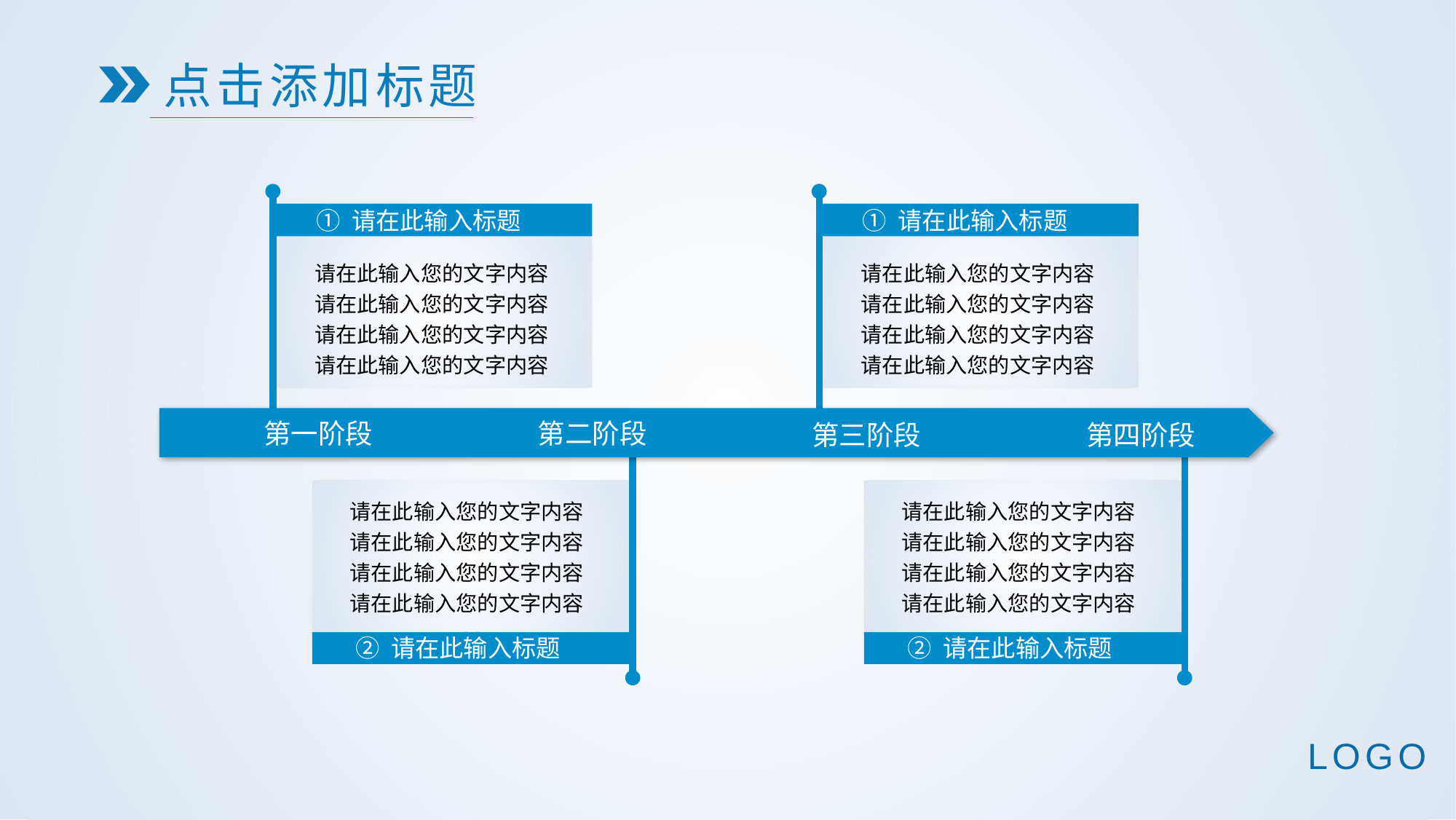

点击添加标题

      ① 请在此输入标题
      ① 请在此输入标题

请在此输入您的文字内容
请在此输入您的文字内容
请在此输入您的文字内容
请在此输入您的文字内容
请在此输入您的文字内容
请在此输入您的文字内容
请在此输入您的文字内容
请在此输入您的文字内容

第一阶段
第二阶段
第三阶段
第四阶段

请在此输入您的文字内容
请在此输入您的文字内容
请在此输入您的文字内容
请在此输入您的文字内容
请在此输入您的文字内容
请在此输入您的文字内容
请在此输入您的文字内容
请在此输入您的文字内容
      ② 请在此输入标题
      ② 请在此输入标题
LOGO